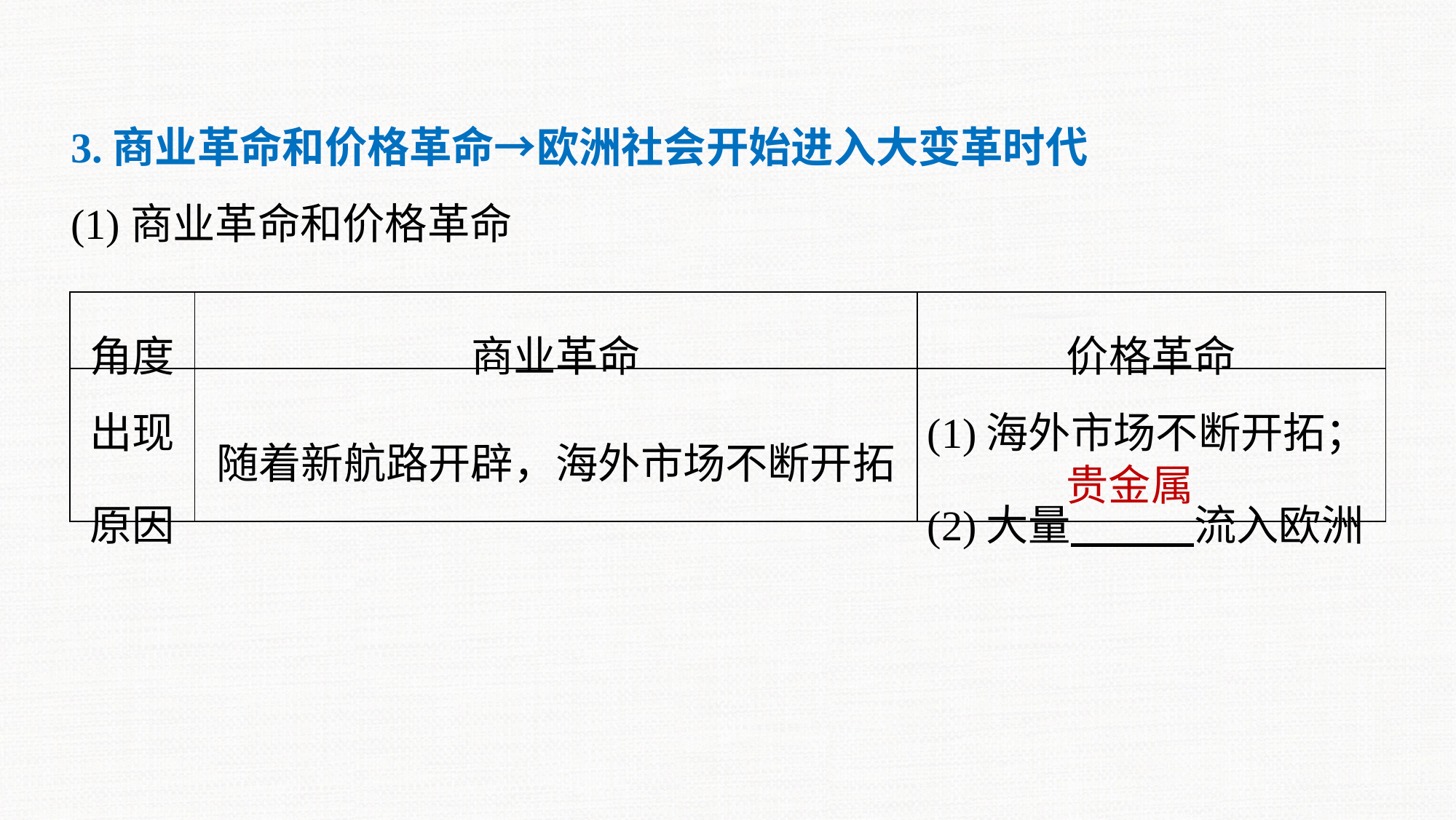

3.商业革命和价格革命→欧洲社会开始进入大变革时代
(1)商业革命和价格革命
| 角度 | 商业革命 | 价格革命 |
| --- | --- | --- |
| 出现原因 | 随着新航路开辟，海外市场不断开拓 | (1)海外市场不断开拓； (2)大量 流入欧洲 |
贵金属